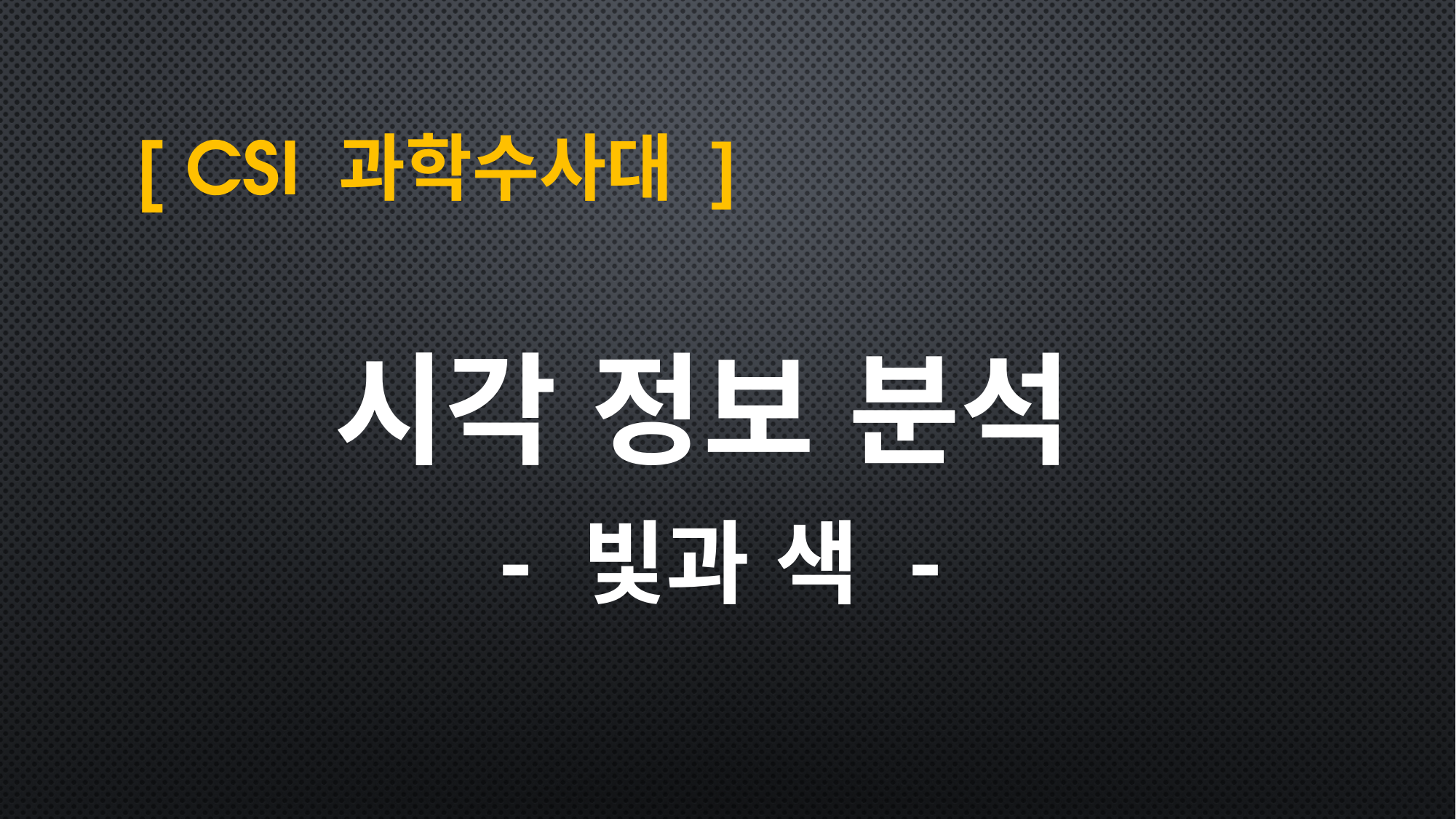

# [ CSI 과학수사대 ]
시각 정보 분석
- 빛과 색 -